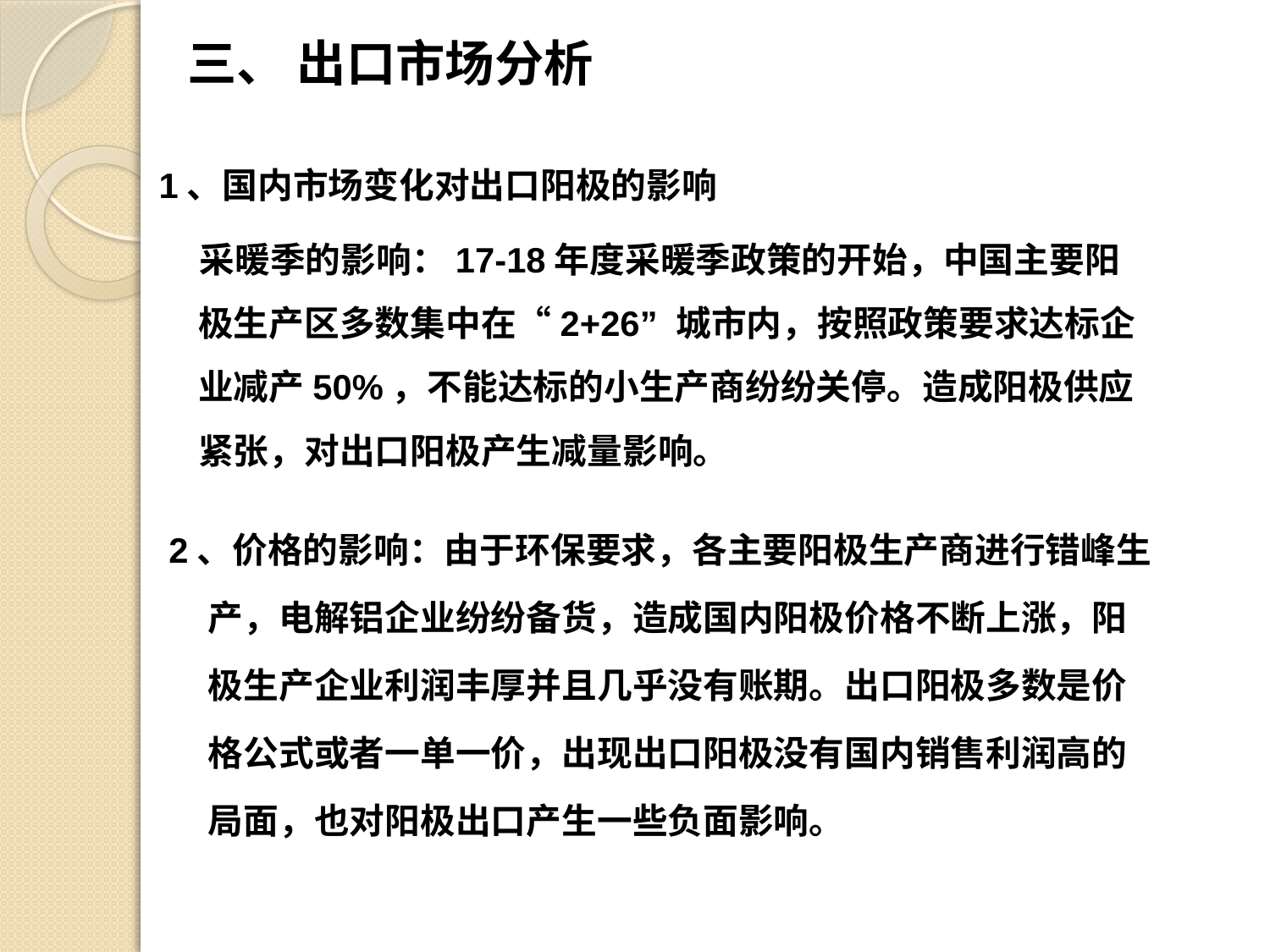

三、 出口市场分析
1、国内市场变化对出口阳极的影响
    采暖季的影响：17-18年度采暖季政策的开始，中国主要阳极生产区多数集中在“2+26” 城市内，按照政策要求达标企业减产50%，不能达标的小生产商纷纷关停。造成阳极供应紧张，对出口阳极产生减量影响。
2、价格的影响：由于环保要求，各主要阳极生产商进行错峰生产，电解铝企业纷纷备货，造成国内阳极价格不断上涨，阳极生产企业利润丰厚并且几乎没有账期。出口阳极多数是价格公式或者一单一价，出现出口阳极没有国内销售利润高的局面，也对阳极出口产生一些负面影响。